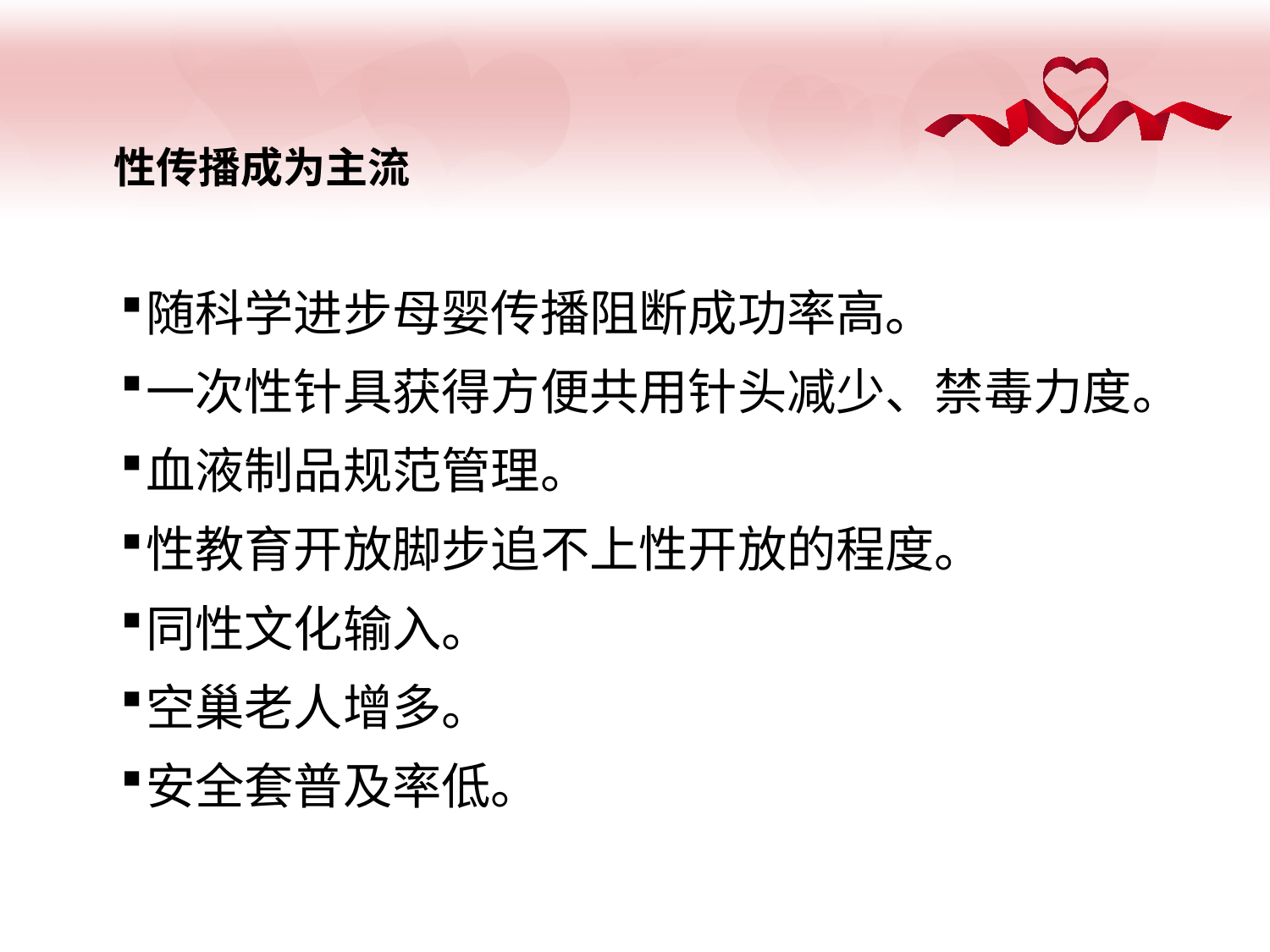

性传播成为主流
随科学进步母婴传播阻断成功率高。
一次性针具获得方便共用针头减少、禁毒力度。
血液制品规范管理。
性教育开放脚步追不上性开放的程度。
同性文化输入。
空巢老人增多。
安全套普及率低。